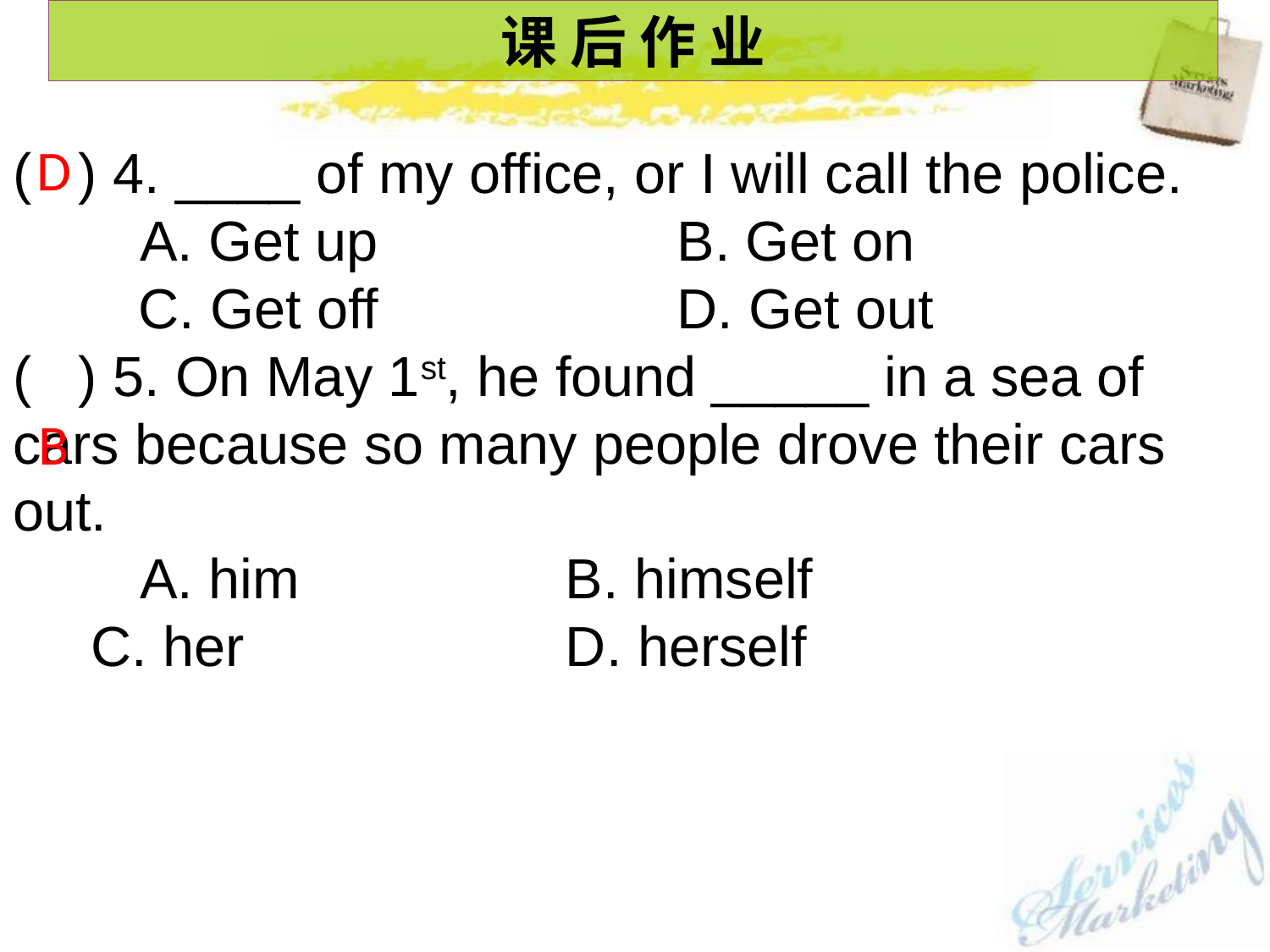

课 后 作 业
D
(   ) 4. ____ of my office, or I will call the police.
	A. Get up   	          B. Get on
        C. Get off    	          D. Get out
(   ) 5. On May 1st, he found _____ in a sea of cars because so many people drove their cars out.
	A. him  	           B. himself
     C. her  	           D. herself
B